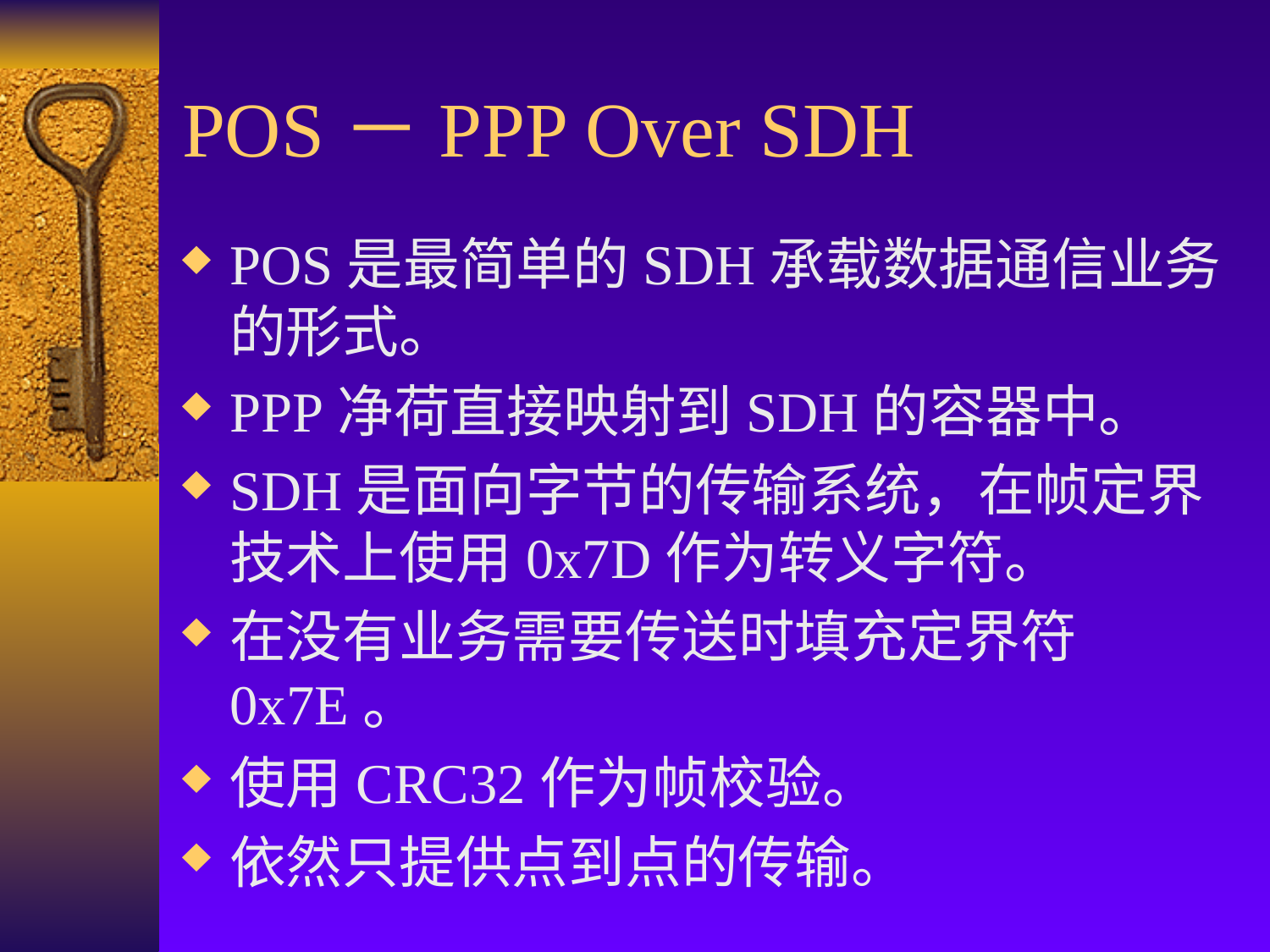

# POS－PPP Over SDH
POS是最简单的SDH承载数据通信业务的形式。
PPP净荷直接映射到SDH的容器中。
SDH是面向字节的传输系统，在帧定界技术上使用0x7D作为转义字符。
在没有业务需要传送时填充定界符0x7E。
使用CRC32作为帧校验。
依然只提供点到点的传输。